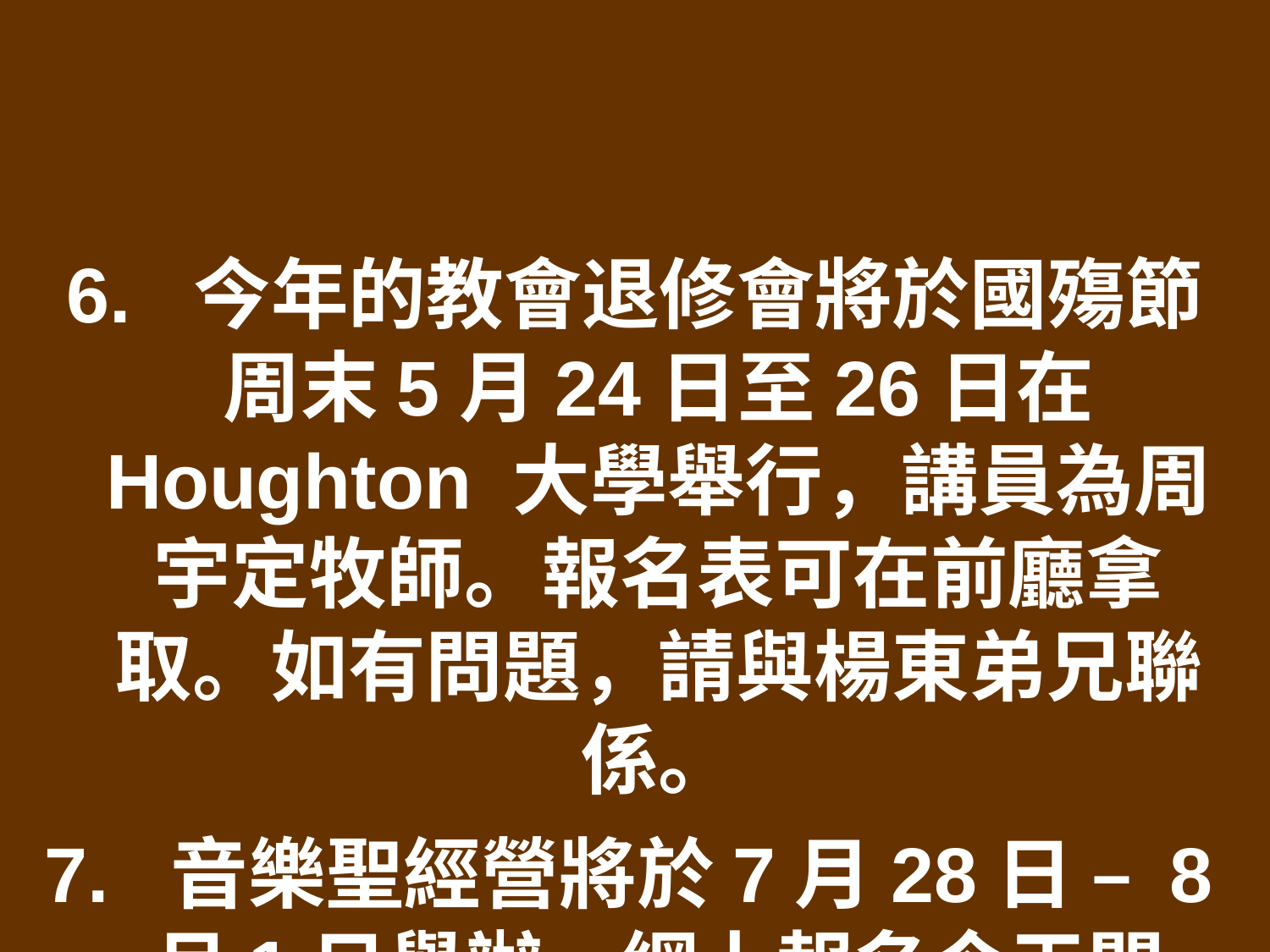

6.  今年的教會退修會將於國殤節周末5月24日至26日在 Houghton 大學舉行，講員為周宇定牧師。報名表可在前廳拿取。如有問題，請與楊東弟兄聯係。
7.  音樂聖經營將於7月28日 – 8月1日舉辦，網上報名今天開始，網址：rochesterccc.org/mbc25